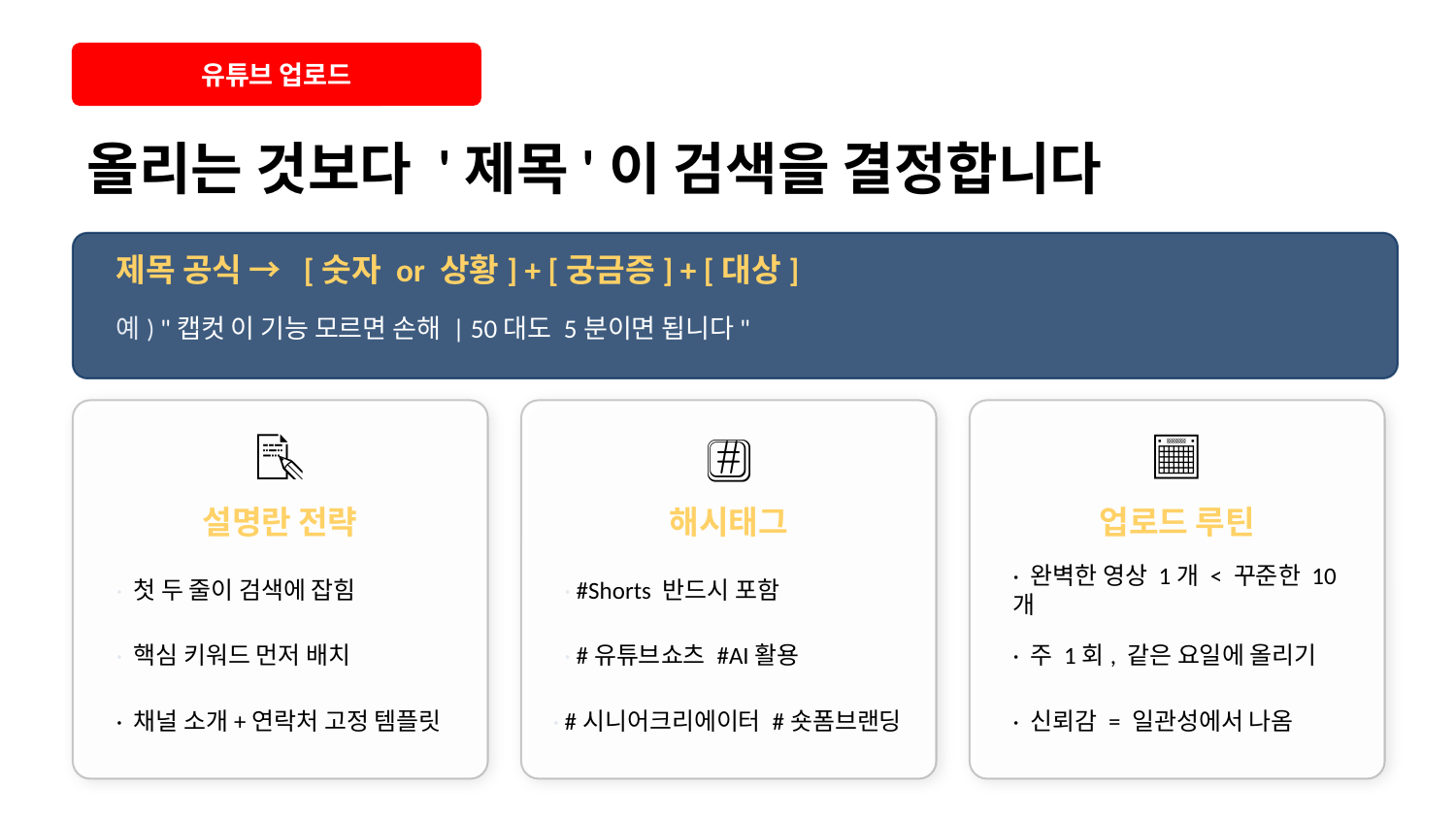

유튜브 업로드
올리는 것보다 '제목'이 검색을 결정합니다

제목 공식 →  [숫자 or 상황] + [궁금증] + [대상]
예) "캡컷 이 기능 모르면 손해 | 50대도 5분이면 됩니다"

📝
#️⃣
📅
설명란 전략
해시태그
업로드 루틴
· 첫 두 줄이 검색에 잡힘
· #Shorts 반드시 포함
· 완벽한 영상 1개 < 꾸준한 10개
· 핵심 키워드 먼저 배치
· #유튜브쇼츠 #AI활용
· 주 1회, 같은 요일에 올리기
· 채널 소개+연락처 고정 템플릿
· #시니어크리에이터 #숏폼브랜딩
· 신뢰감 = 일관성에서 나옴